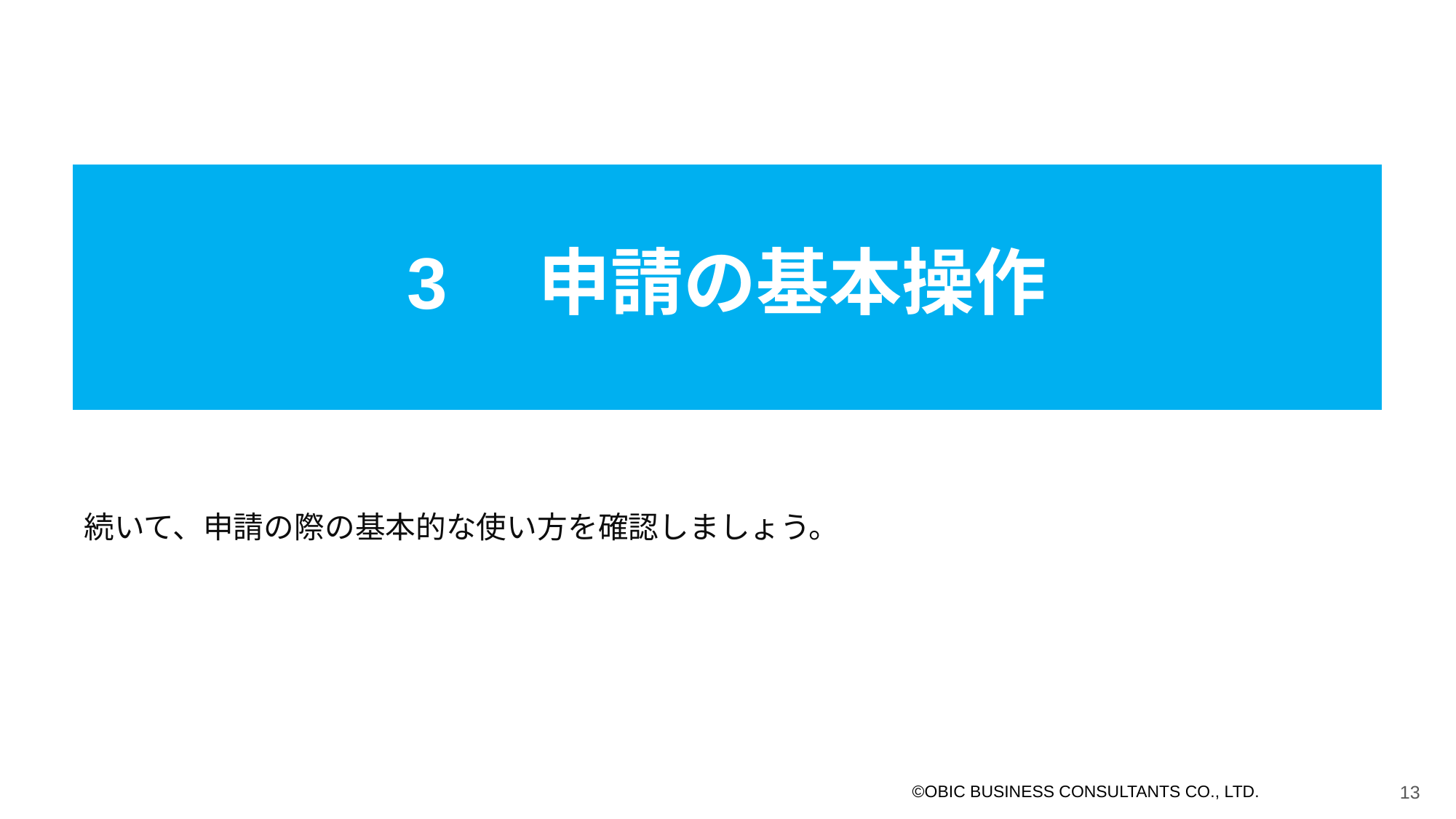

3　申請の基本操作
続いて、申請の際の基本的な使い方を確認しましょう。
©OBIC BUSINESS CONSULTANTS CO., LTD.
13